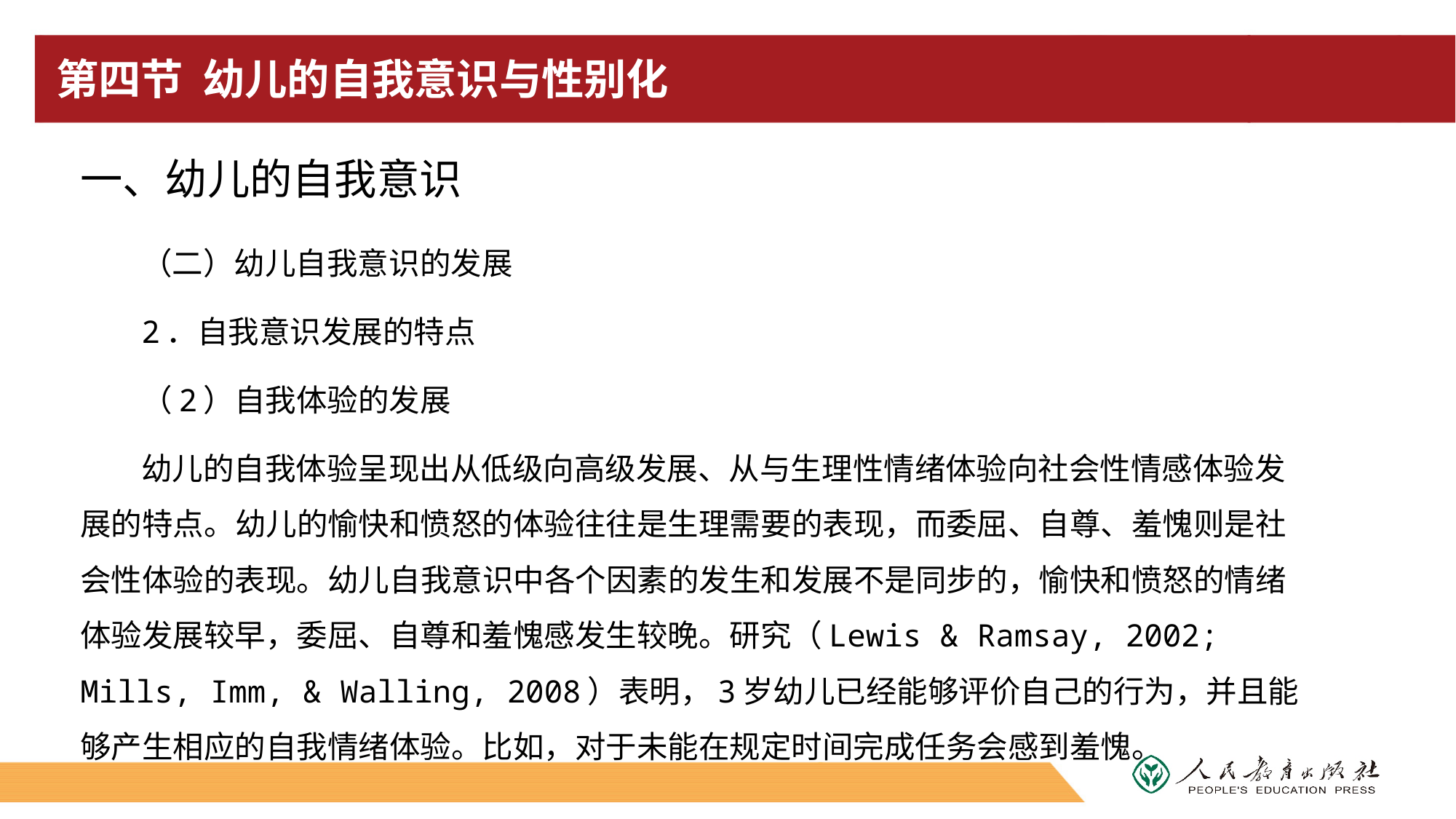

# 第四节  幼儿的自我意识与性别化
一、幼儿的自我意识
（二）幼儿自我意识的发展
2．自我意识发展的特点
（2）自我体验的发展
幼儿的自我体验呈现出从低级向高级发展、从与生理性情绪体验向社会性情感体验发展的特点。幼儿的愉快和愤怒的体验往往是生理需要的表现，而委屈、自尊、羞愧则是社会性体验的表现。幼儿自我意识中各个因素的发生和发展不是同步的，愉快和愤怒的情绪体验发展较早，委屈、自尊和羞愧感发生较晚。研究（Lewis & Ramsay, 2002; Mills, Imm, & Walling, 2008）表明，3岁幼儿已经能够评价自己的行为，并且能够产生相应的自我情绪体验。比如，对于未能在规定时间完成任务会感到羞愧。